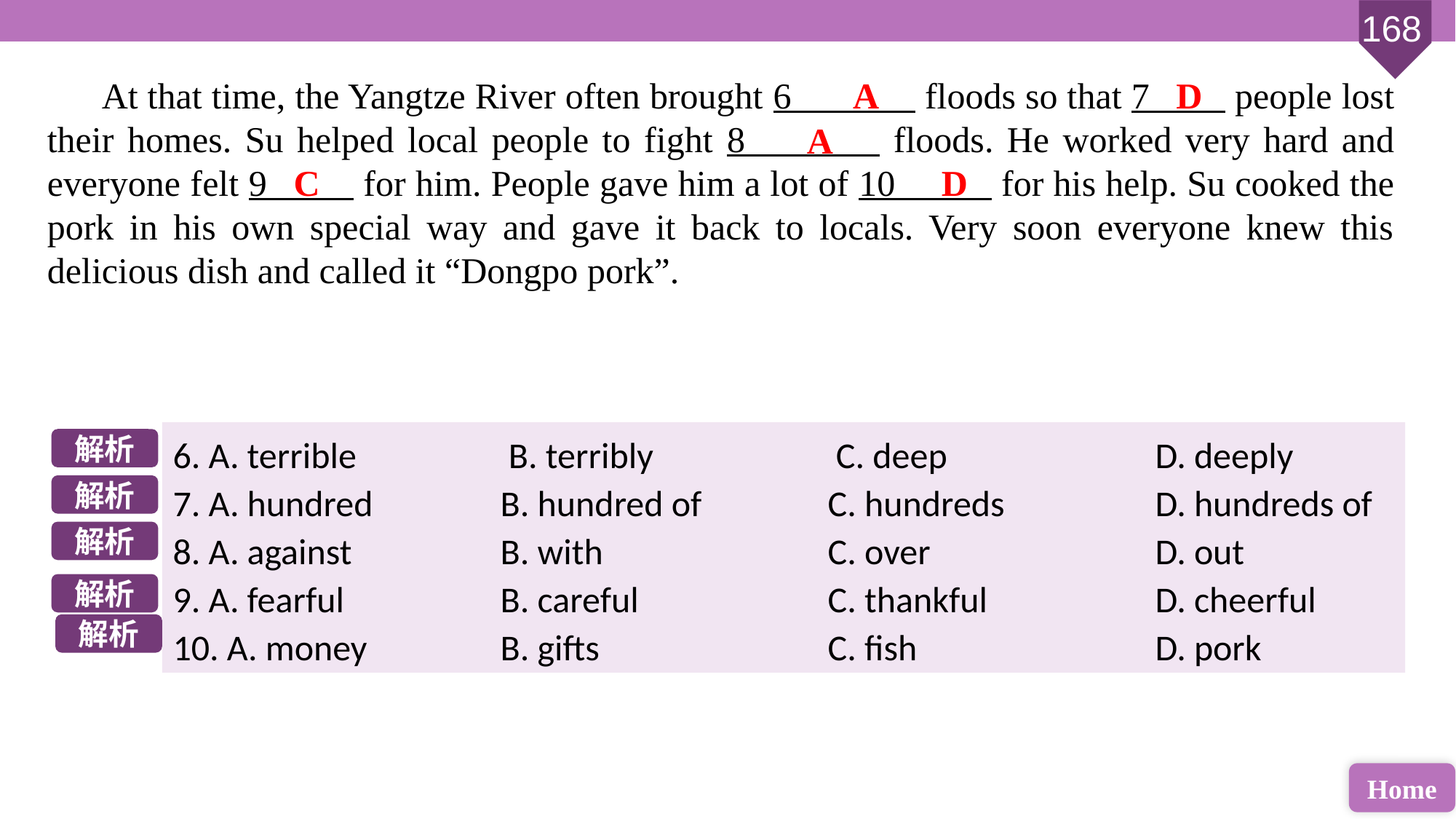

At that time, the Yangtze River often brought 6              floods so that 7         people lost their homes. Su helped local people to fight 8           floods. He worked very hard and everyone felt 9          for him. People gave him a lot of 10           for his help. Su cooked the pork in his own special way and gave it back to locals. Very soon everyone knew this delicious dish and called it “Dongpo pork”.
A
D
A
C
D
6. A. terrible		 B. terribly		 C. deep 		D. deeply
7. A. hundred 		B. hundred of 		C. hundreds 		D. hundreds of
8. A. against 		B. with 		C. over 		D. out
9. A. fearful 		B. careful 		C. thankful 		D. cheerful
10. A. money 		B. gifts 			C. fish 			D. pork
解析
解析
解析
解析
解析